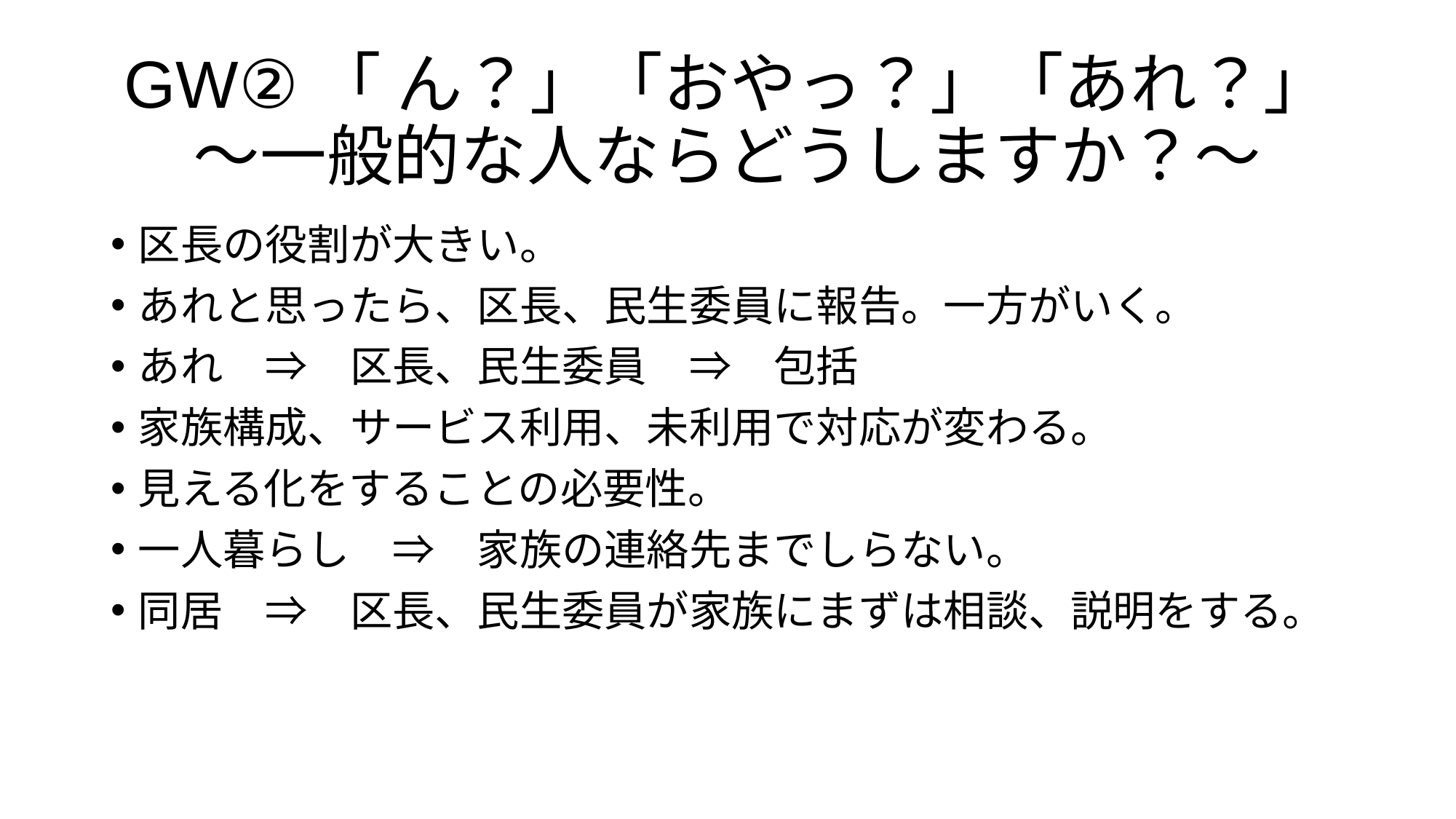

GW②「 ん？」「おやっ？」「あれ？」
～一般的な人ならどうしますか？～
区長の役割が大きい。
あれと思ったら、区長、民生委員に報告。一方がいく。
あれ　⇒　区長、民生委員　⇒　包括
家族構成、サービス利用、未利用で対応が変わる。
見える化をすることの必要性。
一人暮らし　⇒　家族の連絡先までしらない。
同居　⇒　区長、民生委員が家族にまずは相談、説明をする。